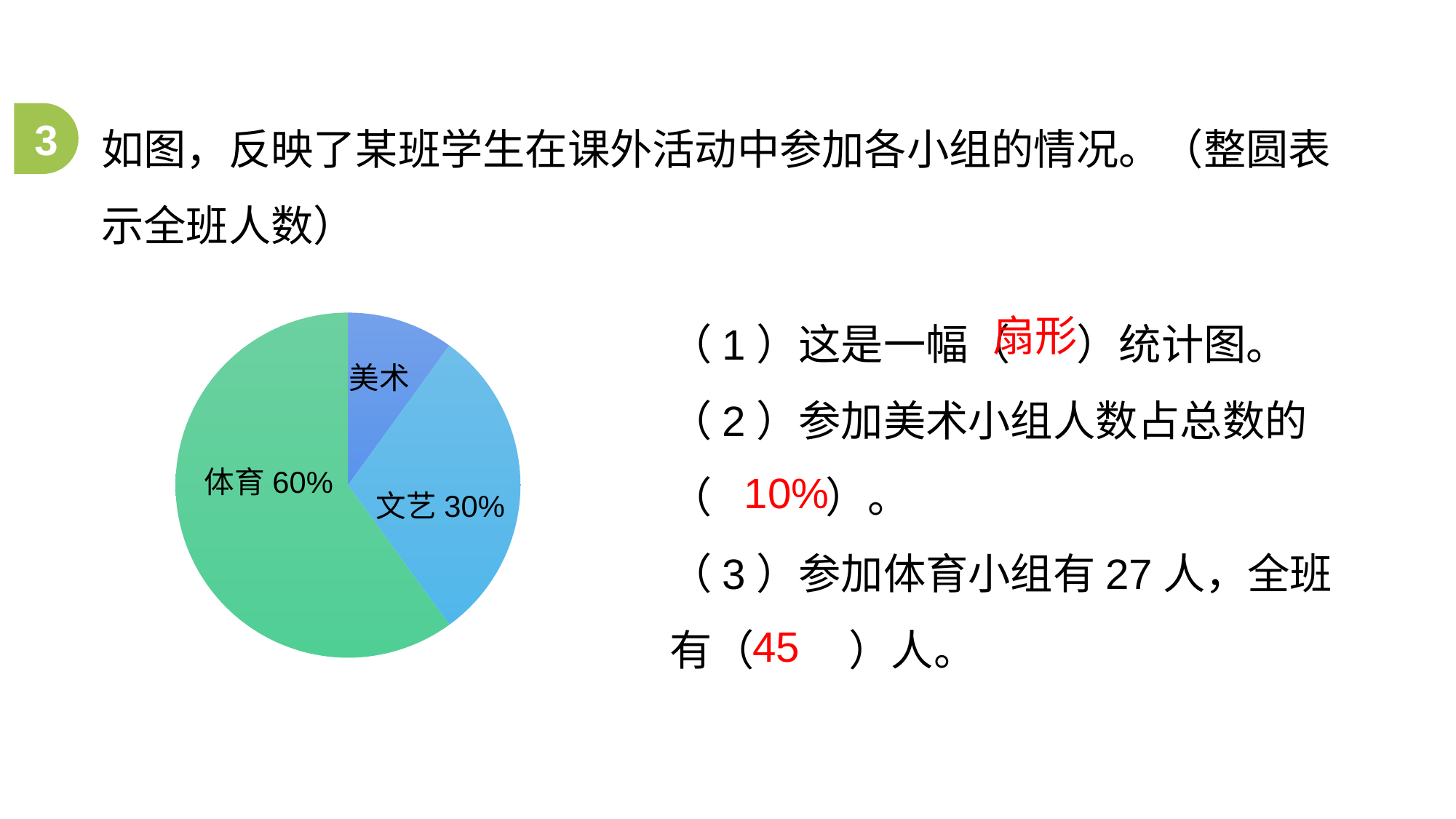

如图，反映了某班学生在课外活动中参加各小组的情况。（整圆表示全班人数）
3
（1）这是一幅（       ）统计图。
（2）参加美术小组人数占总数的（            ）。
（3）参加体育小组有27人，全班有（          ）人。
扇形

### Chart

| Category | 列1 |
|---|---|
|  | 0.1 |
|  | 0.3 |
|  | 0.6 |
|  | None |
美术
体育60%
文艺30%
10%
45